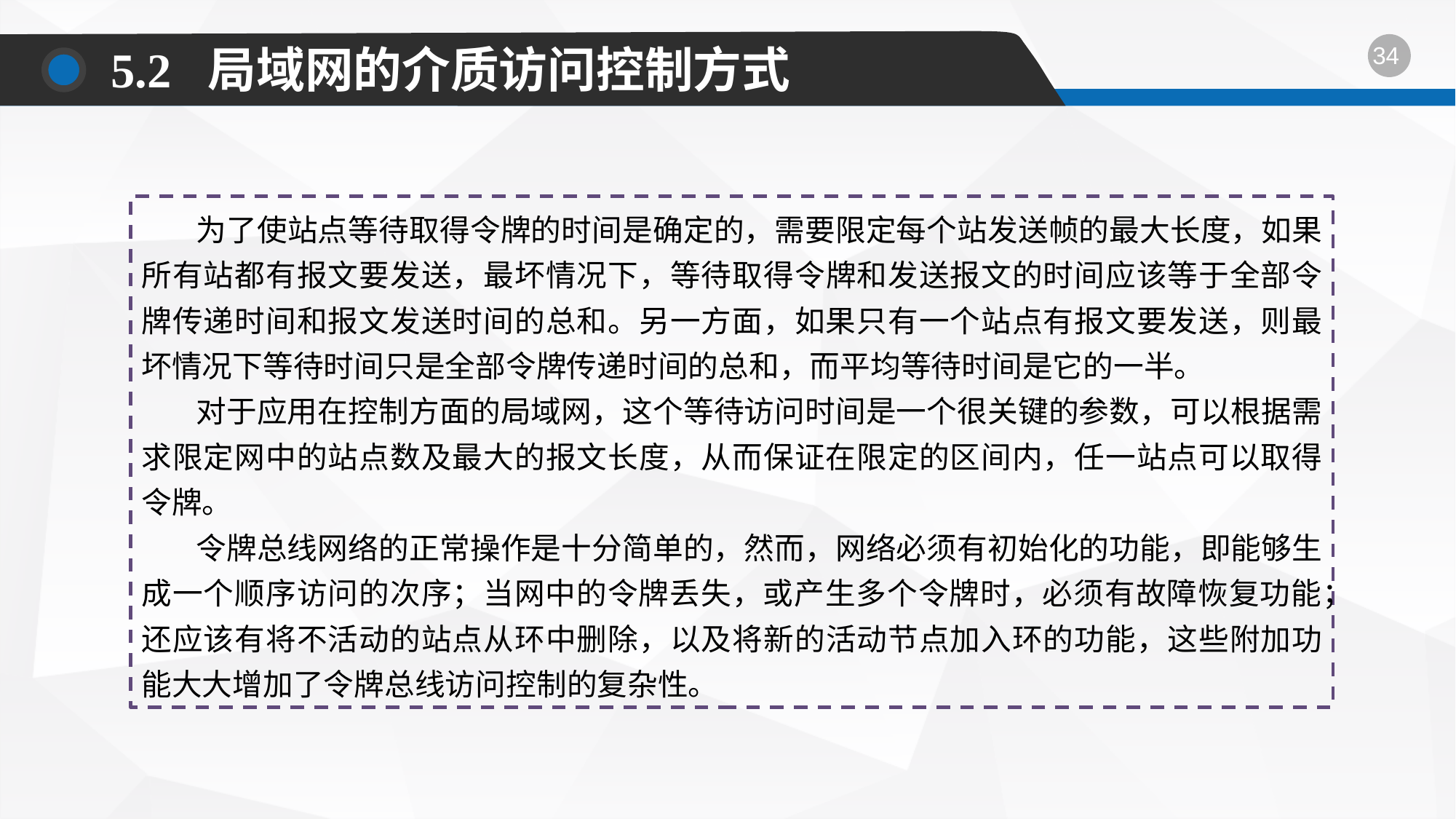

5.2  局域网的介质访问控制方式
为了使站点等待取得令牌的时间是确定的，需要限定每个站发送帧的最大长度，如果所有站都有报文要发送，最坏情况下，等待取得令牌和发送报文的时间应该等于全部令牌传递时间和报文发送时间的总和。另一方面，如果只有一个站点有报文要发送，则最坏情况下等待时间只是全部令牌传递时间的总和，而平均等待时间是它的一半。
对于应用在控制方面的局域网，这个等待访问时间是一个很关键的参数，可以根据需求限定网中的站点数及最大的报文长度，从而保证在限定的区间内，任一站点可以取得令牌。
令牌总线网络的正常操作是十分简单的，然而，网络必须有初始化的功能，即能够生成一个顺序访问的次序；当网中的令牌丢失，或产生多个令牌时，必须有故障恢复功能；还应该有将不活动的站点从环中删除，以及将新的活动节点加入环的功能，这些附加功能大大增加了令牌总线访问控制的复杂性。